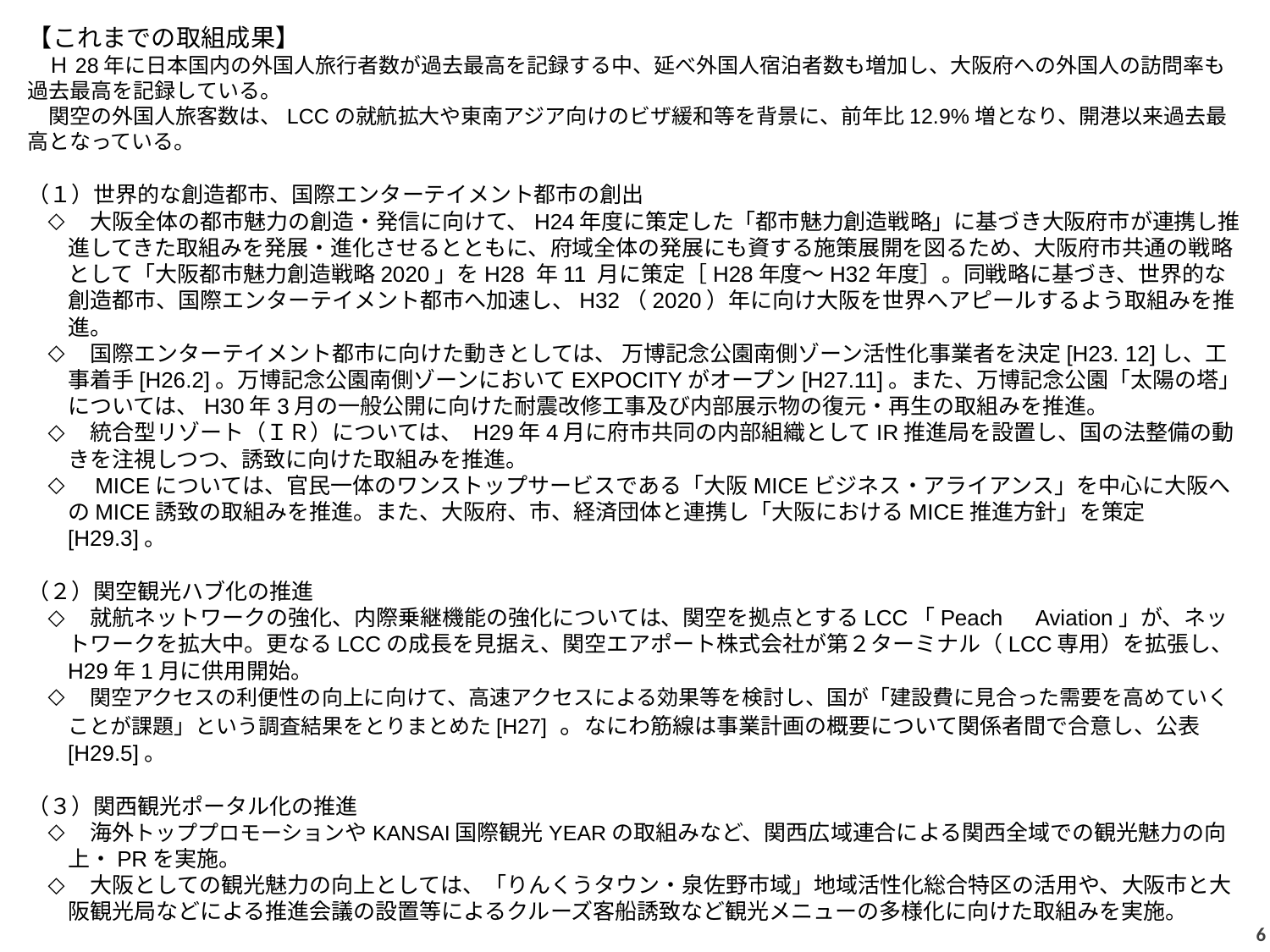

【これまでの取組成果】
　Ｈ28年に日本国内の外国人旅行者数が過去最高を記録する中、延べ外国人宿泊者数も増加し、大阪府への外国人の訪問率も過去最高を記録している。
　関空の外国人旅客数は、LCCの就航拡大や東南アジア向けのビザ緩和等を背景に、前年比12.9%増となり、開港以来過去最高となっている。

（１）世界的な創造都市、国際エンターテイメント都市の創出
　大阪全体の都市魅力の創造・発信に向けて、H24年度に策定した「都市魅力創造戦略」に基づき大阪府市が連携し推進してきた取組みを発展・進化させるとともに、府域全体の発展にも資する施策展開を図るため、大阪府市共通の戦略として「大阪都市魅力創造戦略2020」をH28 年11 月に策定［H28年度～H32年度］。同戦略に基づき、世界的な創造都市、国際エンターテイメント都市へ加速し、H32（2020）年に向け大阪を世界へアピールするよう取組みを推進。
　国際エンターテイメント都市に向けた動きとしては、 万博記念公園南側ゾーン活性化事業者を決定[H23. 12]し、工事着手[H26.2]。万博記念公園南側ゾーンにおいてEXPOCITYがオープン[H27.11]。また、万博記念公園「太陽の塔」については、H30年3月の一般公開に向けた耐震改修工事及び内部展示物の復元・再生の取組みを推進。
　統合型リゾート（ＩＲ）については、 H29年4月に府市共同の内部組織としてIR推進局を設置し、国の法整備の動きを注視しつつ、誘致に向けた取組みを推進。
　MICEについては、官民一体のワンストップサービスである「大阪MICEビジネス・アライアンス」を中心に大阪へのMICE誘致の取組みを推進。また、大阪府、市、経済団体と連携し「大阪におけるMICE推進方針」を策定[H29.3]。

（２）関空観光ハブ化の推進
　就航ネットワークの強化、内際乗継機能の強化については、関空を拠点とするLCC「Peach　Aviation」が、ネットワークを拡大中。更なるLCCの成長を見据え、関空エアポート株式会社が第２ターミナル（LCC専用）を拡張し、H29年1月に供用開始。
　関空アクセスの利便性の向上に向けて、高速アクセスによる効果等を検討し、国が「建設費に見合った需要を高めていくことが課題」という調査結果をとりまとめた[H27] 。なにわ筋線は事業計画の概要について関係者間で合意し、公表[H29.5]。

（３）関西観光ポータル化の推進
　海外トッププロモーションやKANSAI国際観光YEARの取組みなど、関西広域連合による関西全域での観光魅力の向上・PRを実施。
　大阪としての観光魅力の向上としては、「りんくうタウン・泉佐野市域」地域活性化総合特区の活用や、大阪市と大阪観光局などによる推進会議の設置等によるクルーズ客船誘致など観光メニューの多様化に向けた取組みを実施。

6